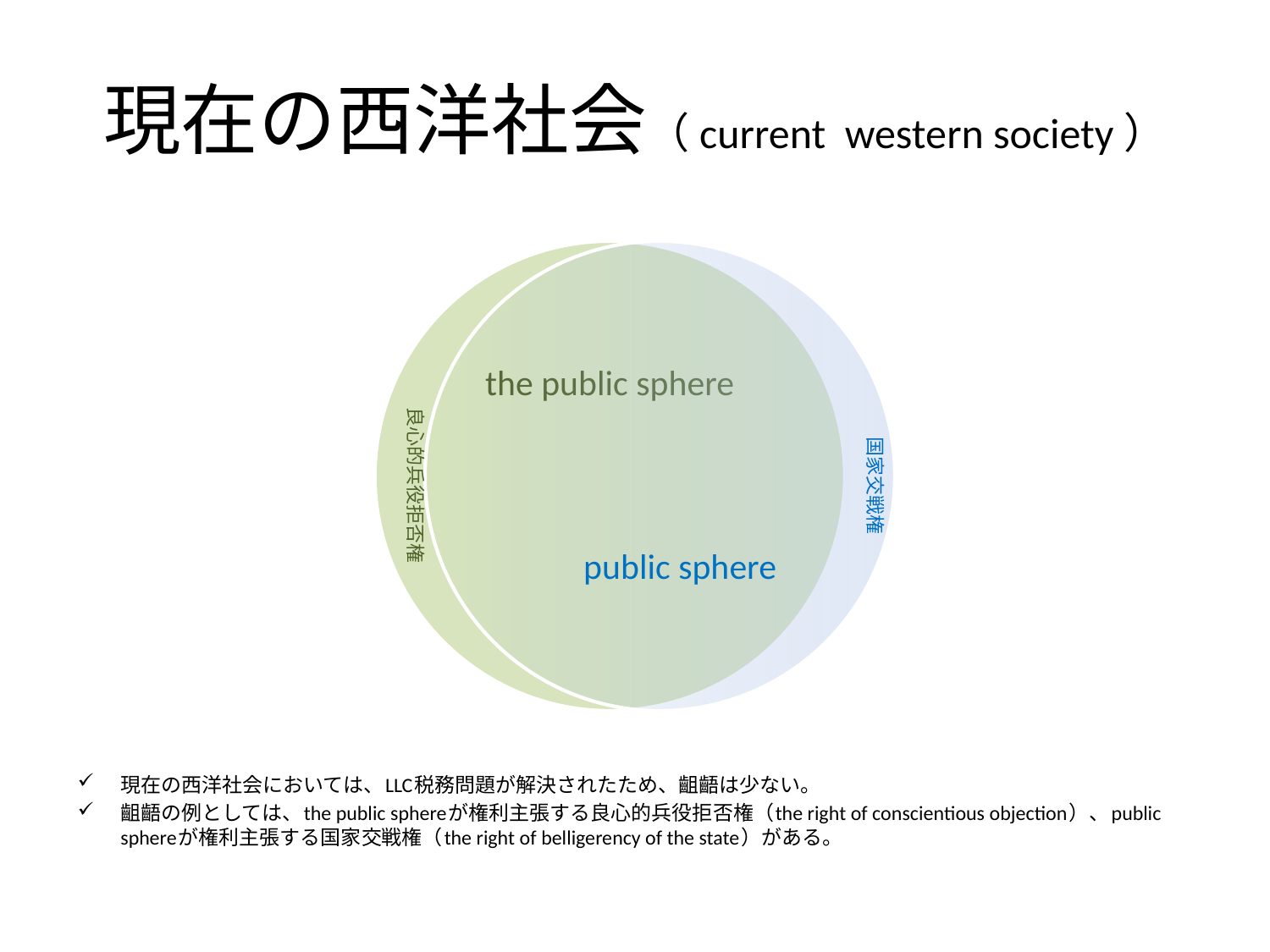

# 現在の西洋社会（current  western society）
the public sphere
     public sphere
良心的兵役拒否権
国家交戦権
現在の西洋社会においては、LLC税務問題が解決されたため、齟齬は少ない。
齟齬の例としては、the public sphereが権利主張する良心的兵役拒否権（the right of conscientious objection）、public sphereが権利主張する国家交戦権（the right of belligerency of the state）がある。